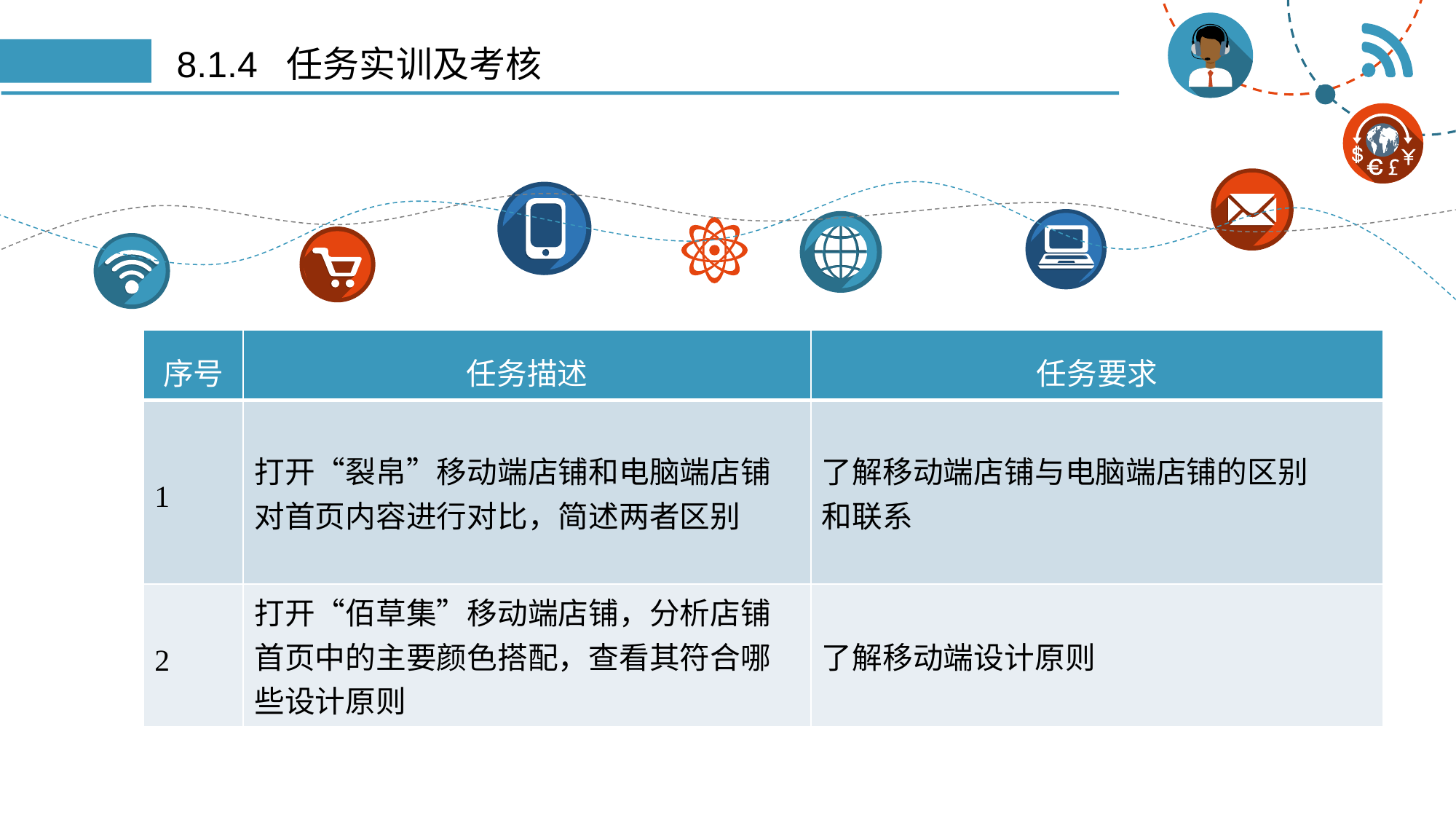

# 8.1.4  任务实训及考核

| 序号 | 任务描述 | 任务要求 |
| --- | --- | --- |
| 1 | 打开“裂帛”移动端店铺和电脑端店铺 对首页内容进行对比，简述两者区别 | 了解移动端店铺与电脑端店铺的区别 和联系 |
| 2 | 打开“佰草集”移动端店铺，分析店铺 首页中的主要颜色搭配，查看其符合哪 些设计原则 | 了解移动端设计原则 |